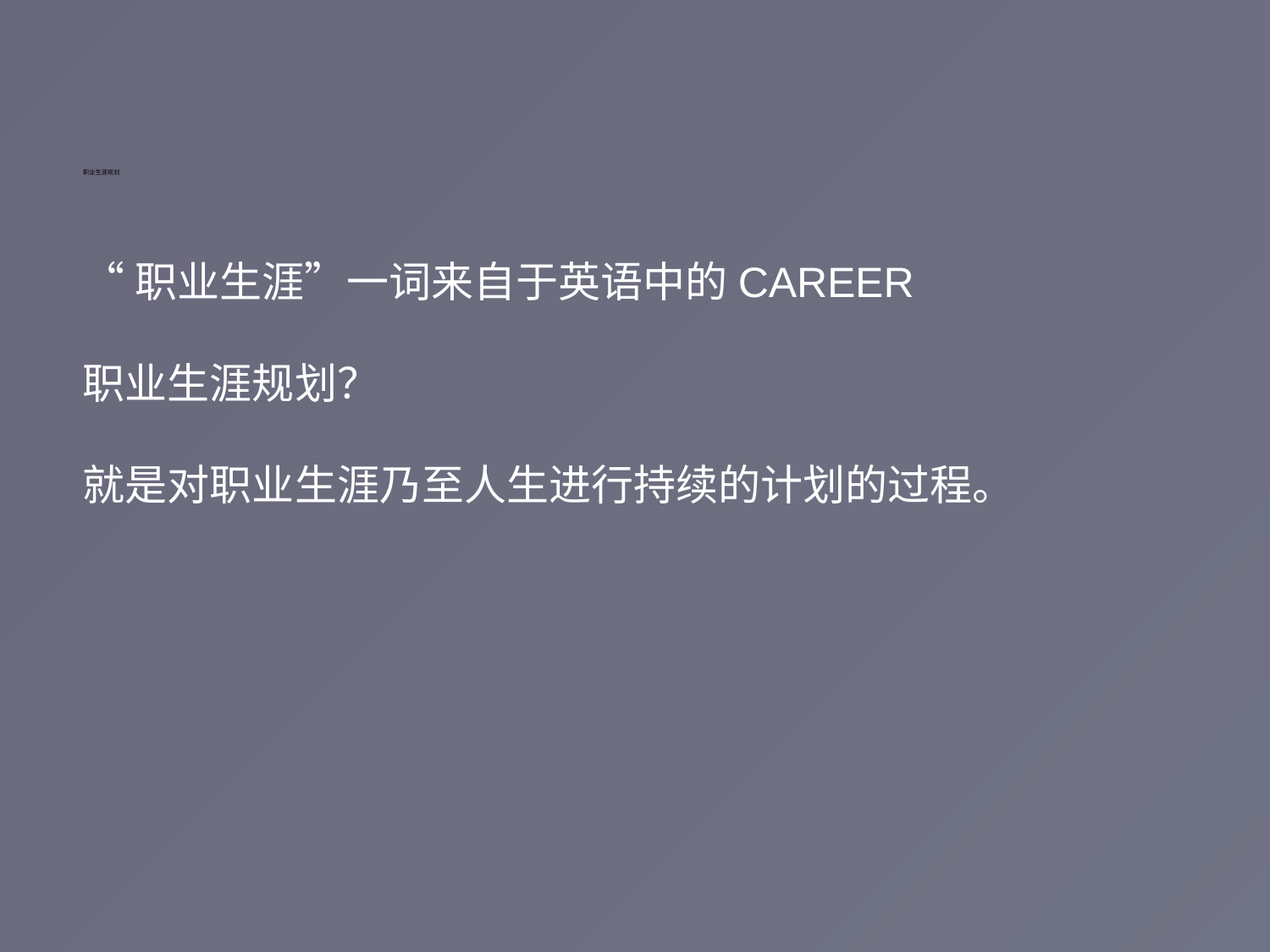

# 职业生涯规划
“职业生涯”一词来自于英语中的CAREER

职业生涯规划？

就是对职业生涯乃至人生进行持续的计划的过程。